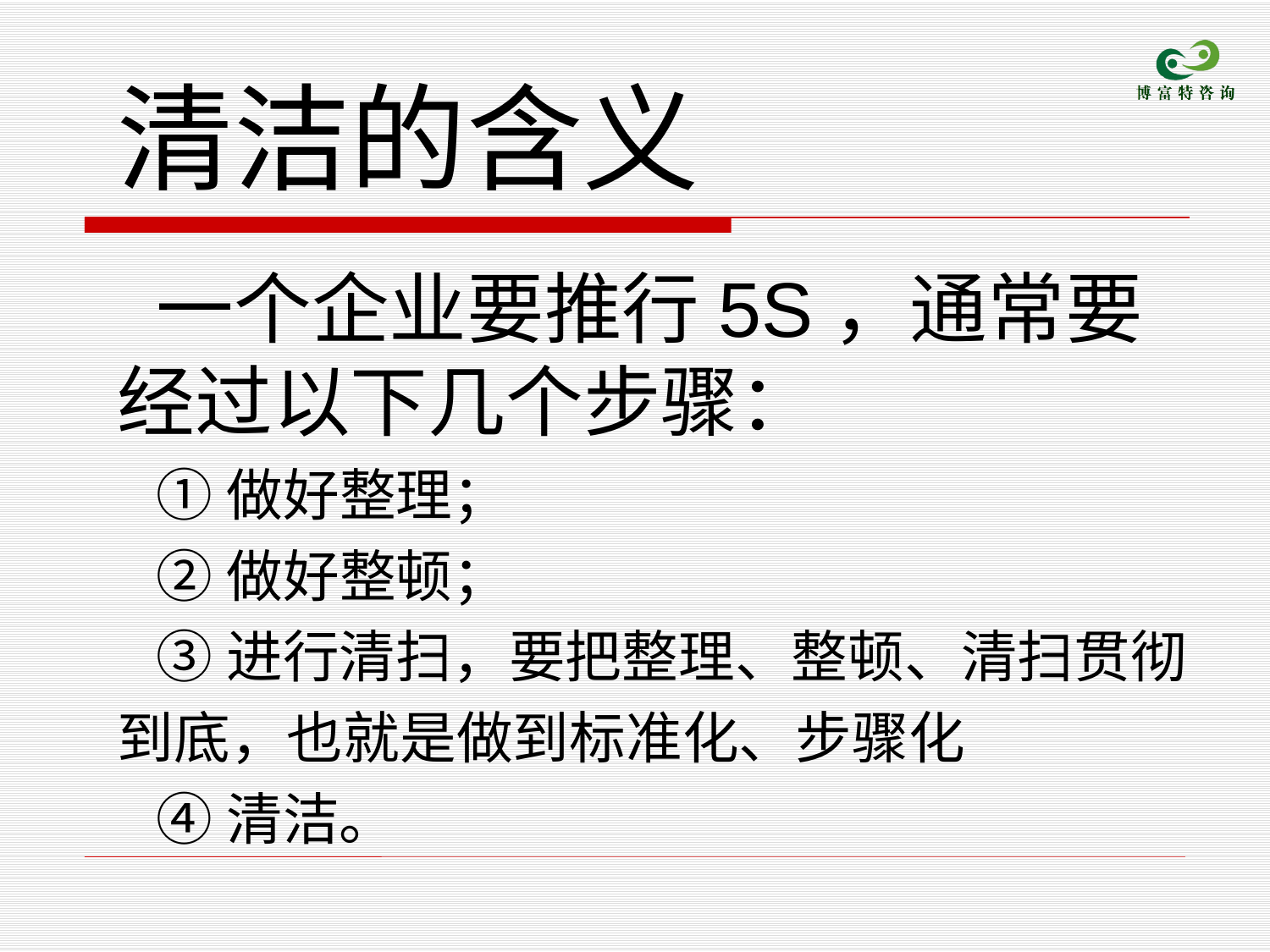

清洁的含义
一个企业要推行5S，通常要经过以下几个步骤：
①做好整理；
②做好整顿；
③进行清扫，要把整理、整顿、清扫贯彻  到底，也就是做到标准化、步骤化
④清洁。

211